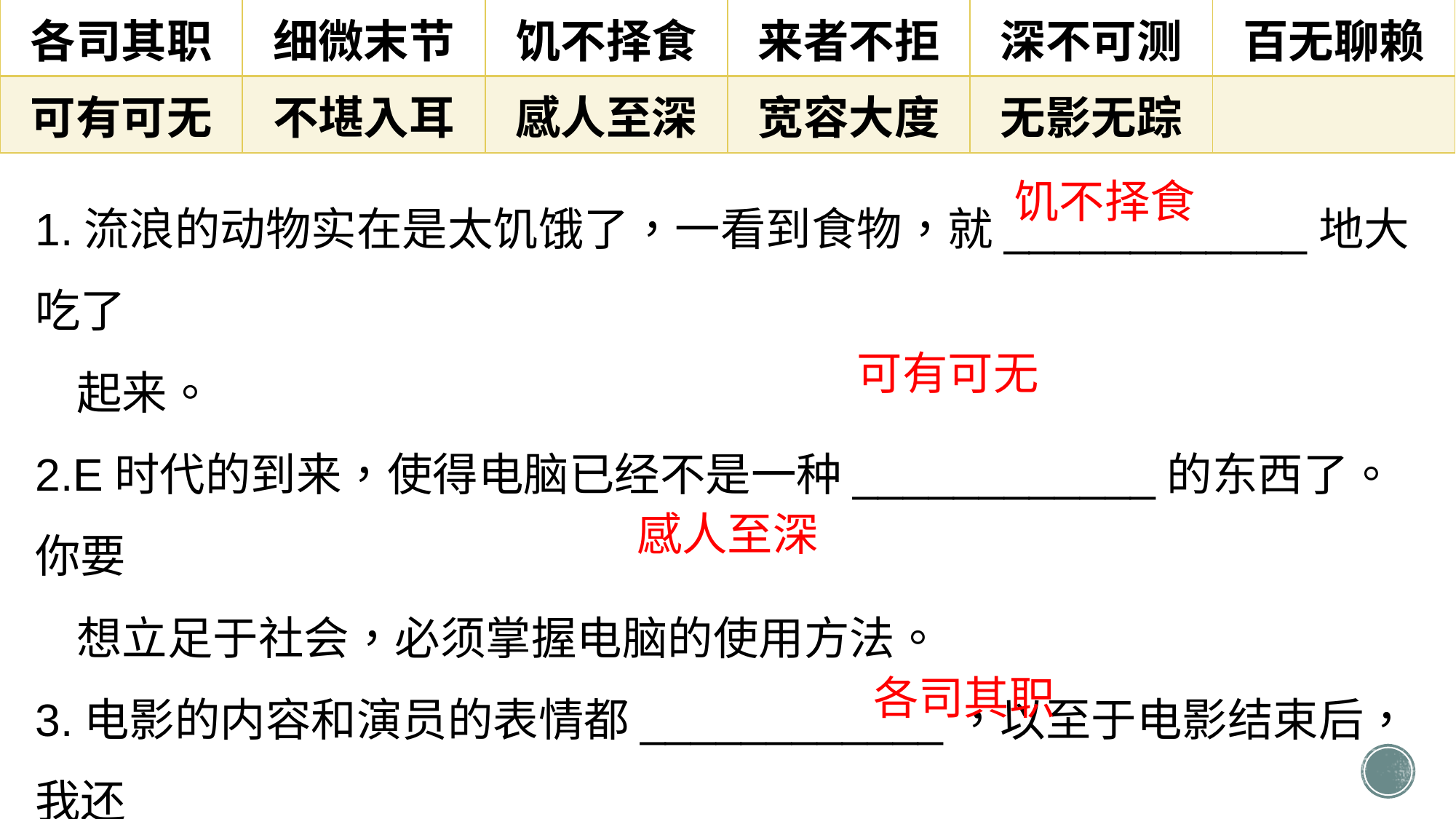

| 各司其职 | 细微末节 | 饥不择食 | 来者不拒 | 深不可测 | 百无聊赖 |
| --- | --- | --- | --- | --- | --- |
| 可有可无 | 不堪入耳 | 感人至深 | 宽容大度 | 无影无踪 |  |
1.流浪的动物实在是太饥饿了，一看到食物，就____________地大吃了
   起来。
2.E时代的到来，使得电脑已经不是一种____________的东西了。你要
   想立足于社会，必须掌握电脑的使用方法。
3.电影的内容和演员的表情都____________，以至于电影结束后，我还
   久久沉浸在故事所创造的感情氛围之中。
4.饭店一开始营业，经理、厨师、服务员____________，都各自忙碌起来。
饥不择食
可有可无
感人至深
各司其职